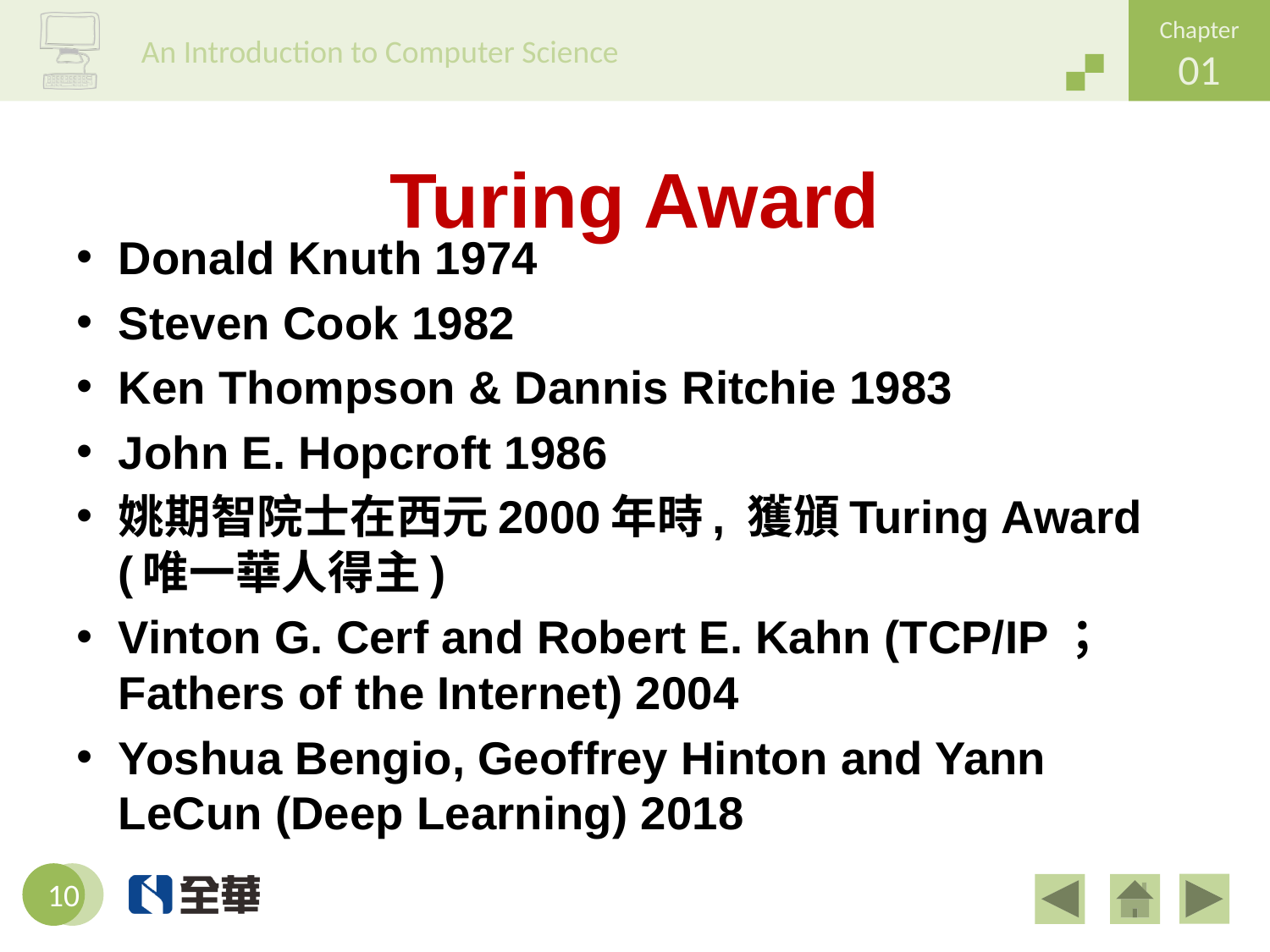

# Turing Award
Donald Knuth 1974
Steven Cook 1982
Ken Thompson & Dannis Ritchie 1983
John E. Hopcroft 1986
姚期智院士在西元2000年時, 獲頒Turing Award (唯一華人得主)
Vinton G. Cerf and Robert E. Kahn (TCP/IP；Fathers of the Internet) 2004
Yoshua Bengio, Geoffrey Hinton and Yann LeCun (Deep Learning) 2018